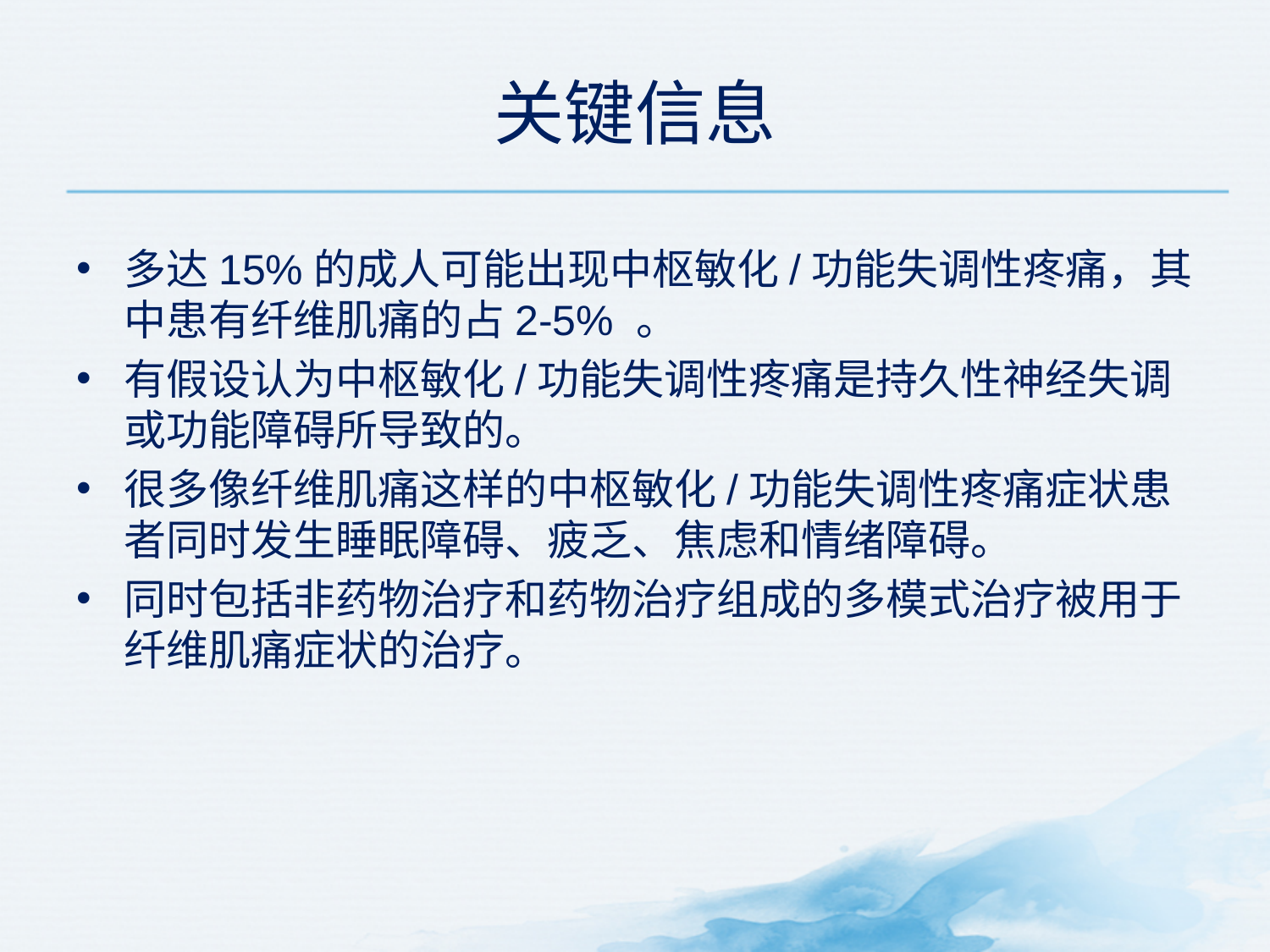

# 关键信息
多达15%的成人可能出现中枢敏化/功能失调性疼痛，其中患有纤维肌痛的占2-5% 。
有假设认为中枢敏化/功能失调性疼痛是持久性神经失调或功能障碍所导致的。
很多像纤维肌痛这样的中枢敏化/功能失调性疼痛症状患者同时发生睡眠障碍、疲乏、焦虑和情绪障碍。
同时包括非药物治疗和药物治疗组成的多模式治疗被用于纤维肌痛症状的治疗。